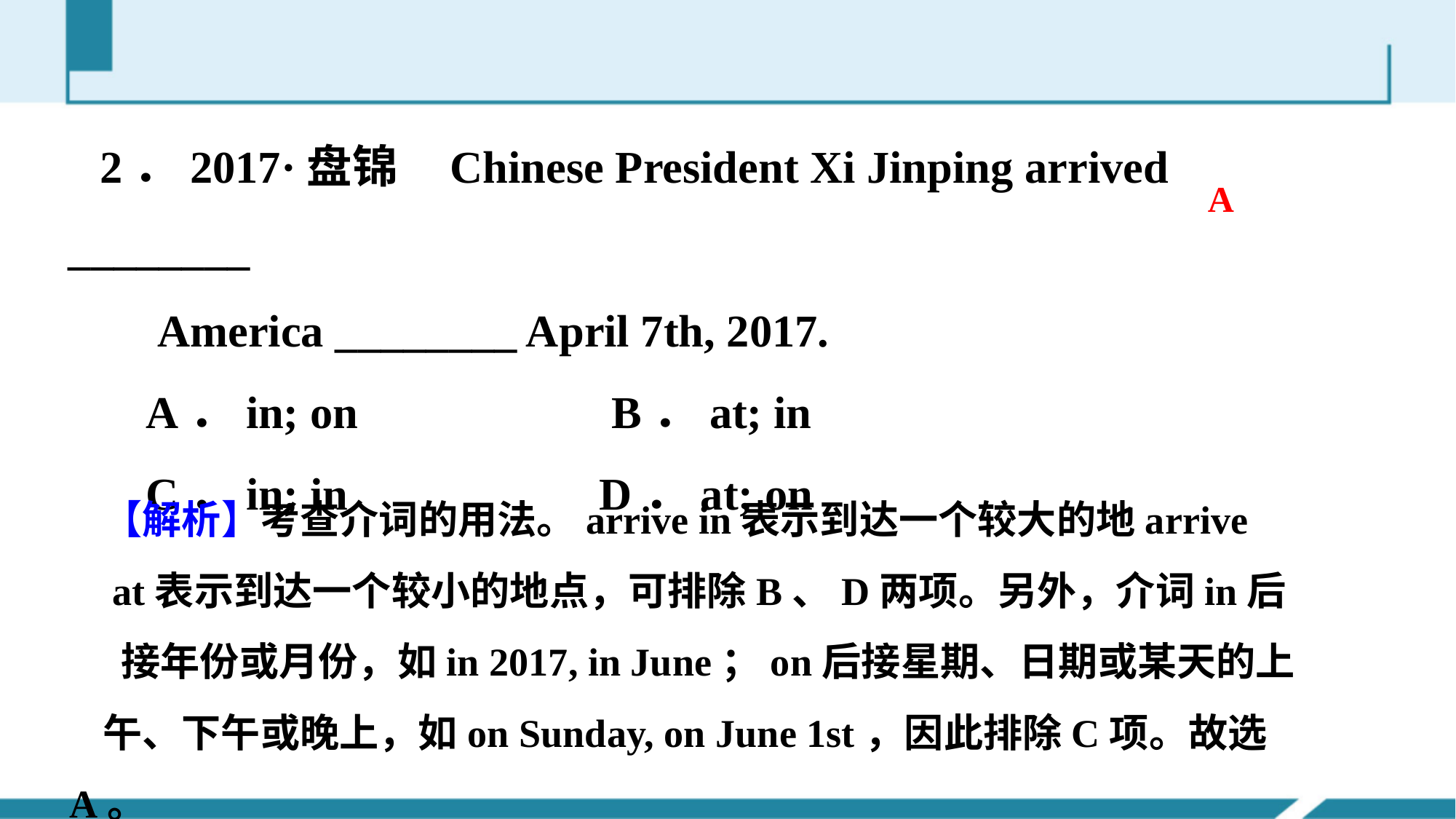

2．2017·盘锦    Chinese President Xi Jinping arrived ________
     America ________ April 7th, 2017.
    A．in; on         　        B．at; in
    C．in; in                      D．at; on
A
【解析】考查介词的用法。arrive in表示到达一个较大的地arrive
 at表示到达一个较小的地点，可排除B、D两项。另外，介词in后
 接年份或月份，如in 2017, in June；on后接星期、日期或某天的上
午、下午或晚上，如on Sunday, on June 1st，因此排除C项。故选A。